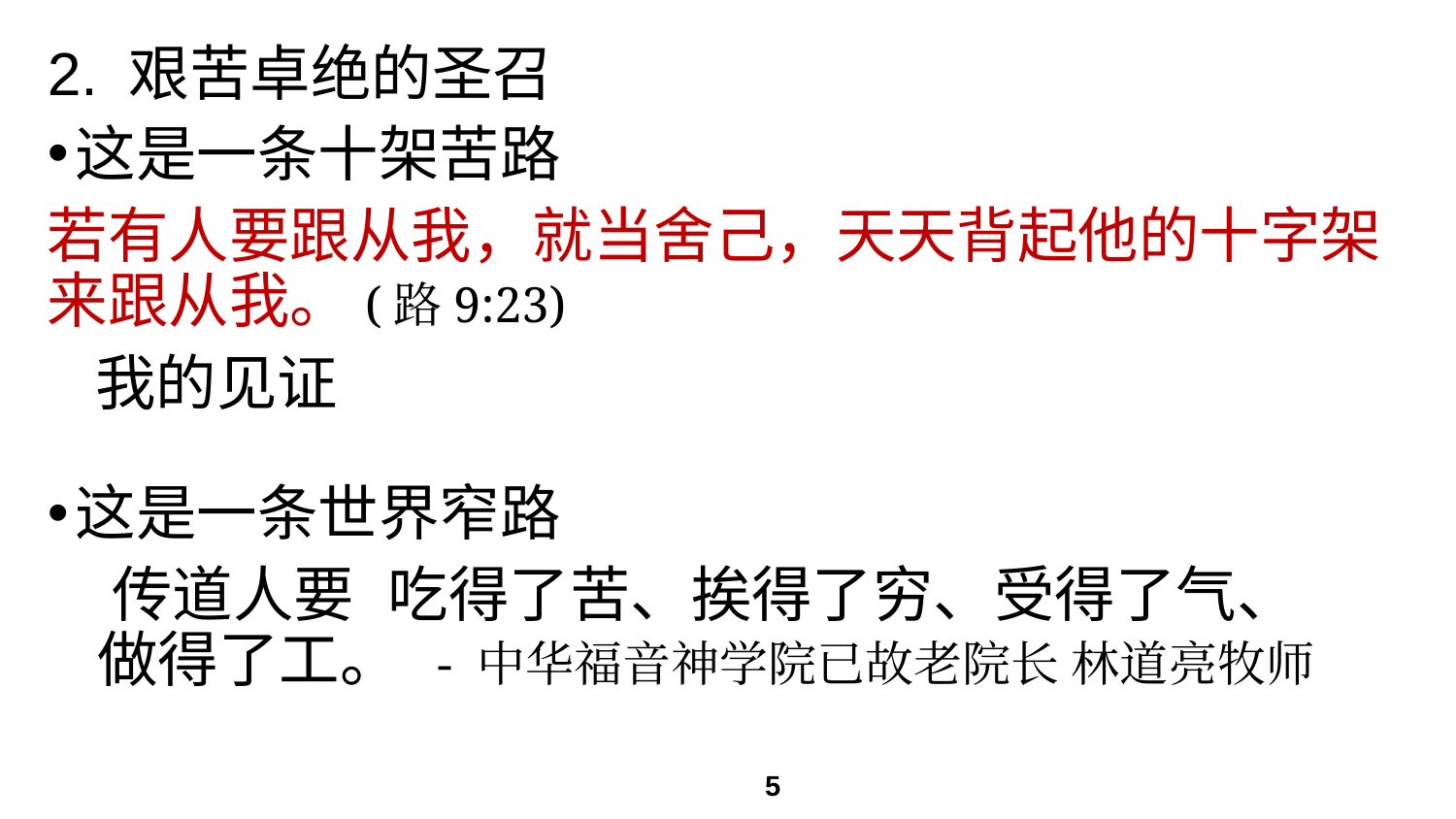

# 2. 艰苦卓绝的圣召
这是一条十架苦路
若有人要跟从我，就当舍己，天天背起他的十字架来跟从我。(路9:23)
  我的见证

这是一条世界窄路
   传道人要  吃得了苦、挨得了穷、受得了气、
   做得了工。  - 中华福音神学院已故老院长 林道亮牧师

5